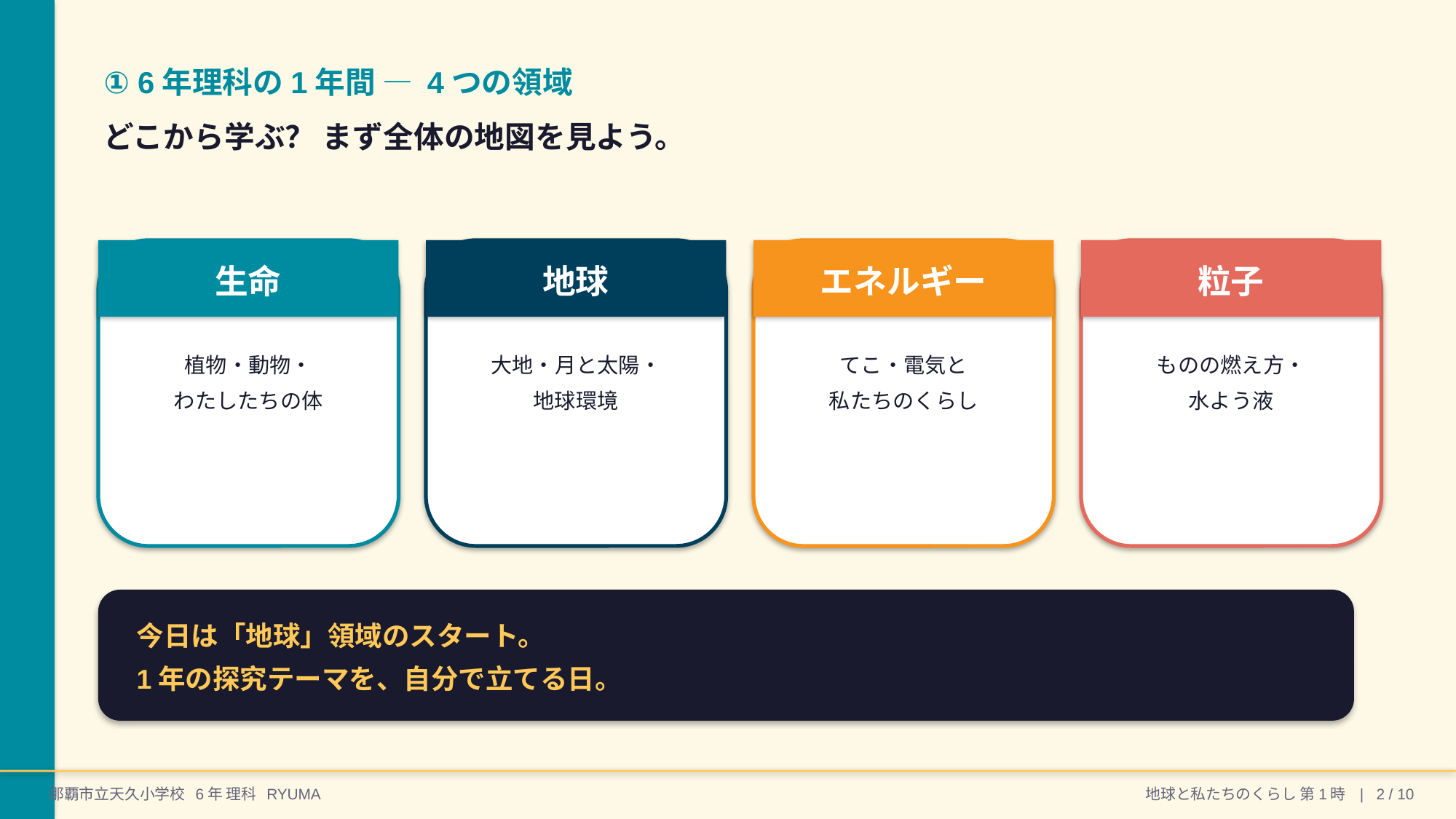

① 6年理科の1年間 — 4つの領域
どこから学ぶ？ まず全体の地図を見よう。

生命
地球
エネルギー
粒子
植物・動物・
わたしたちの体
大地・月と太陽・
地球環境
てこ・電気と
私たちのくらし
ものの燃え方・
水よう液

今日は「地球」領域のスタート。
1年の探究テーマを、自分で立てる日。

那覇市立天久小学校  6年 理科  RYUMA
地球と私たちのくらし 第1時   |   2 / 10